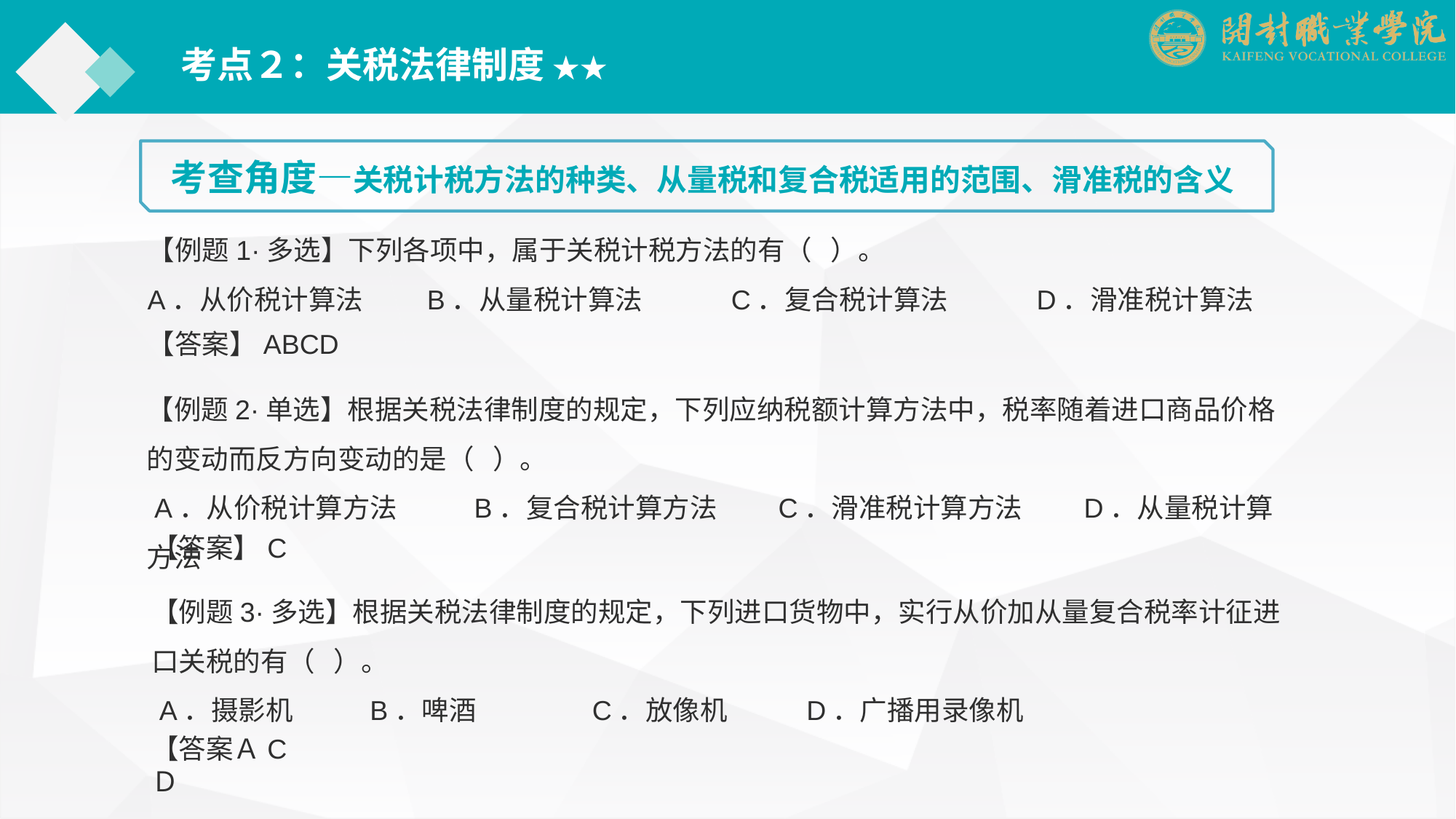

考点２：关税法律制度 ★★

考查角度—关税计税方法的种类、从量税和复合税适用的范围、滑准税的含义
【例题1·多选】下列各项中，属于关税计税方法的有（   ）。
A．从价税计算法	　　B．从量税计算法　　　C．复合税计算法　　　D．滑准税计算法
【答案】ABCD
【例题2·单选】根据关税法律制度的规定，下列应纳税额计算方法中，税率随着进口商品价格的变动而反方向变动的是（   ）。
 A．从价税计算方法	B．复合税计算方法　　C．滑准税计算方法　　D．从量税计算方法
【答案】C
【例题3·多选】根据关税法律制度的规定，下列进口货物中，实行从价加从量复合税率计征进口关税的有（   ）。
 A．摄影机	B．啤酒　　　　C．放像机	D．广播用录像机
【答案ＡCＤ